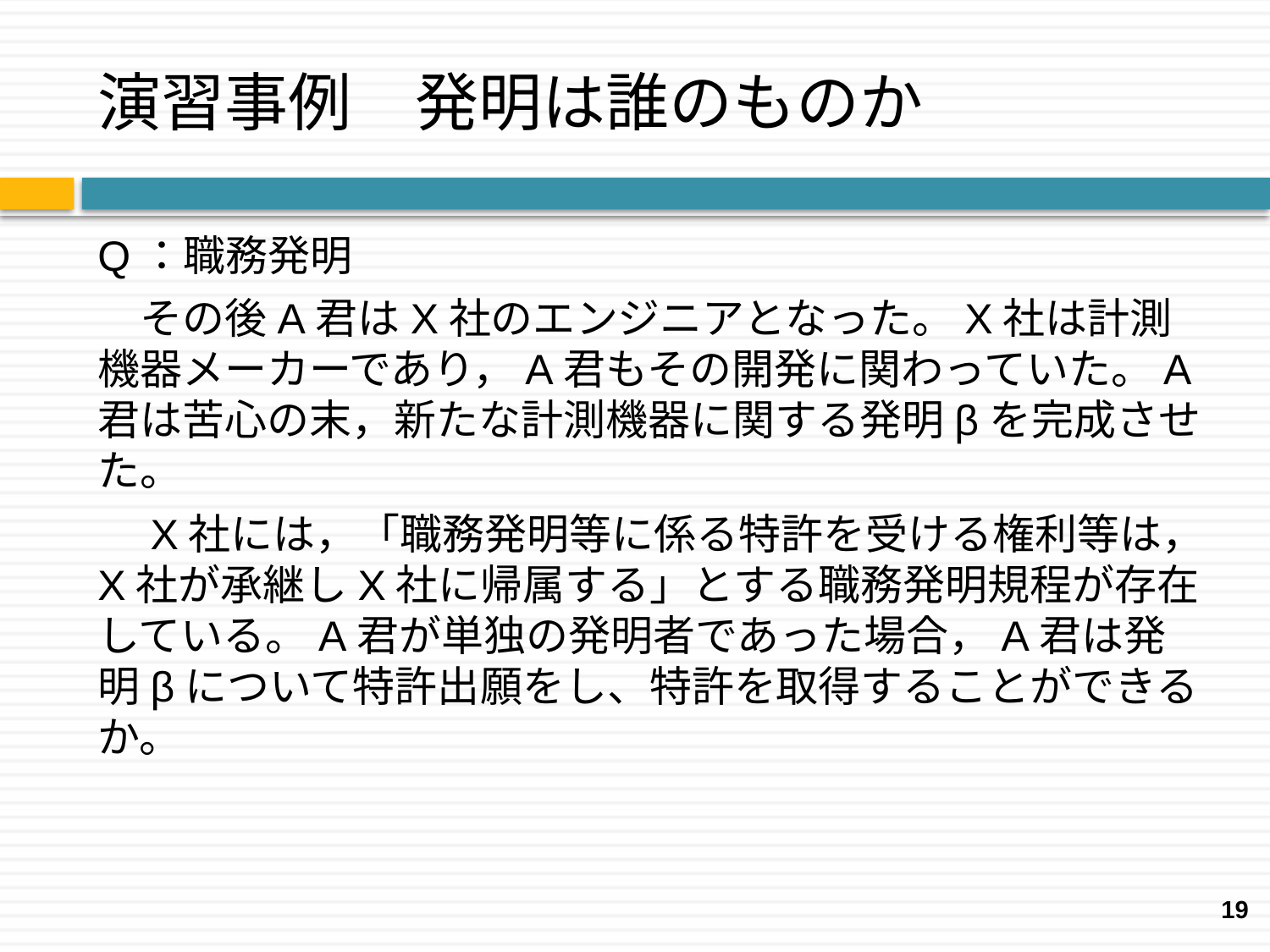

# 演習事例　発明は誰のものか
Q：職務発明
　その後A君はX社のエンジニアとなった。X社は計測機器メーカーであり，A君もその開発に関わっていた。A君は苦心の末，新たな計測機器に関する発明βを完成させた。
　X社には，「職務発明等に係る特許を受ける権利等は，X社が承継しX社に帰属する」とする職務発明規程が存在している。A君が単独の発明者であった場合，A君は発明βについて特許出願をし、特許を取得することができるか。
19